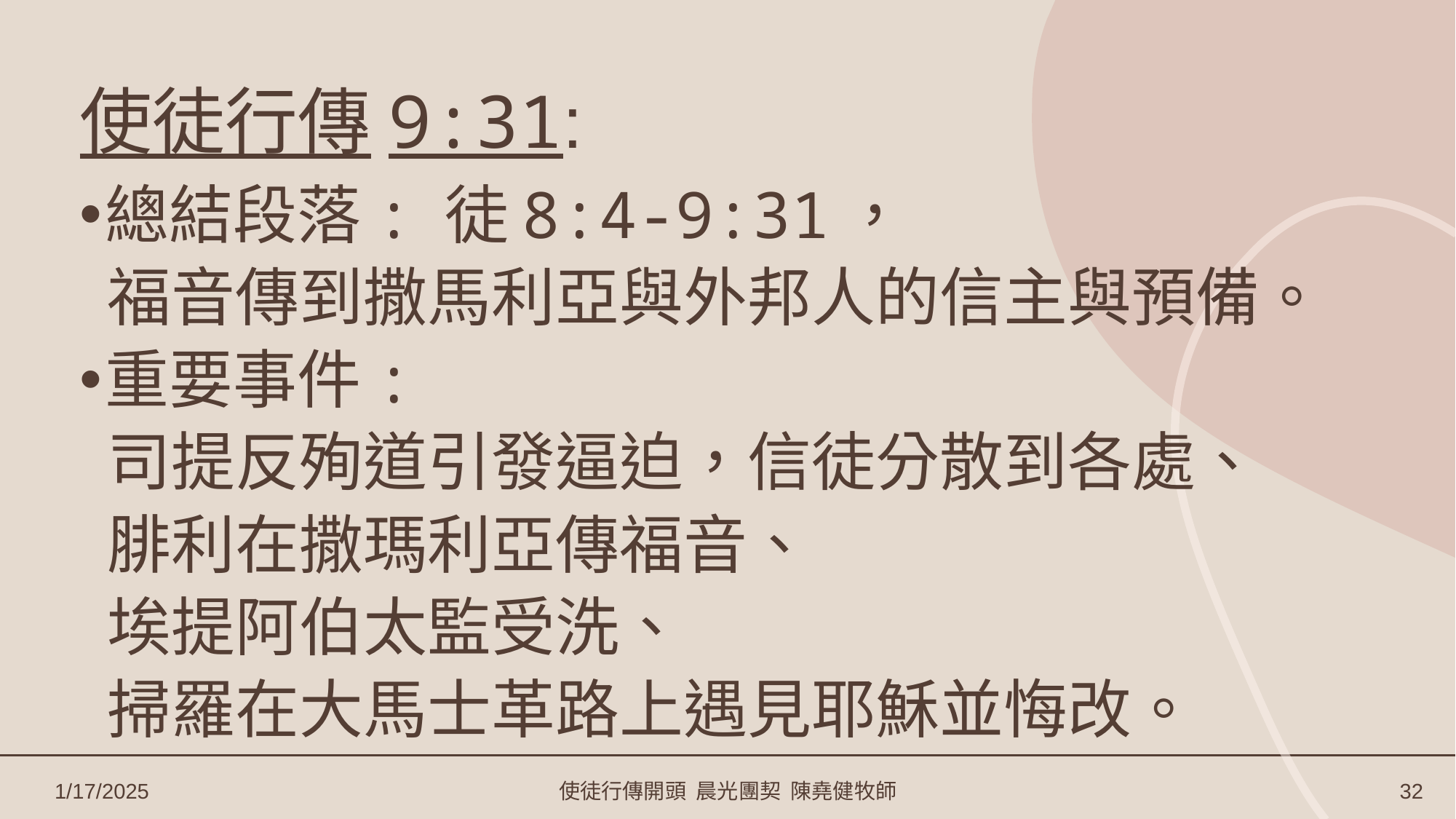

# 使徒行傳9:31:
總結段落: 徒8:4-9:31，
 福音傳到撒馬利亞與外邦人的信主與預備。
重要事件:
 司提反殉道引發逼迫，信徒分散到各處、
 腓利在撒瑪利亞傳福音、
 埃提阿伯太監受洗、
 掃羅在大馬士革路上遇見耶穌並悔改。
1/17/2025
使徒行傳開頭  晨光團契  陳堯健牧師
32